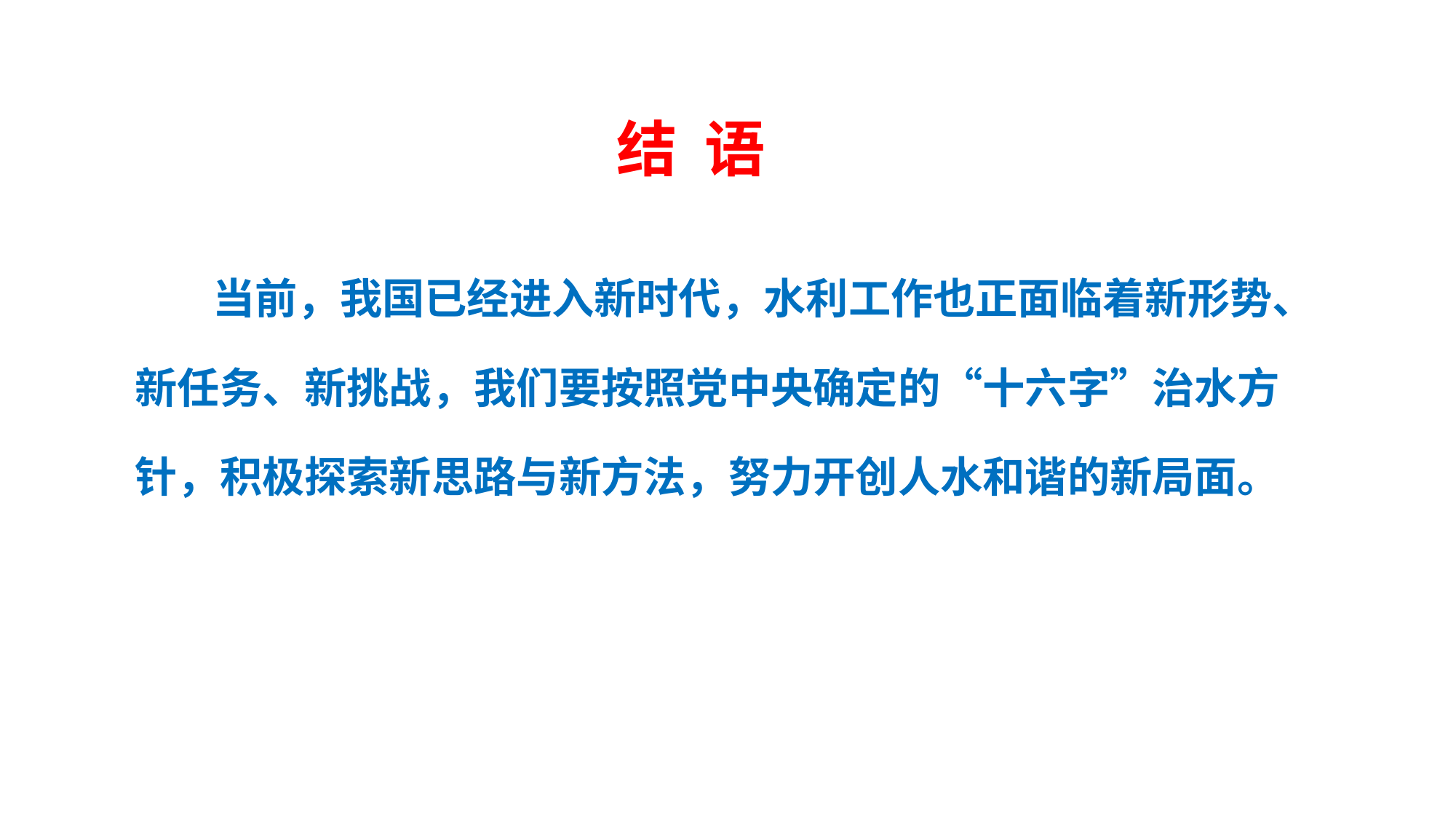

结  语
       当前，我国已经进入新时代，水利工作也正面临着新形势、新任务、新挑战，我们要按照党中央确定的“十六字”治水方针，积极探索新思路与新方法，努力开创人水和谐的新局面。